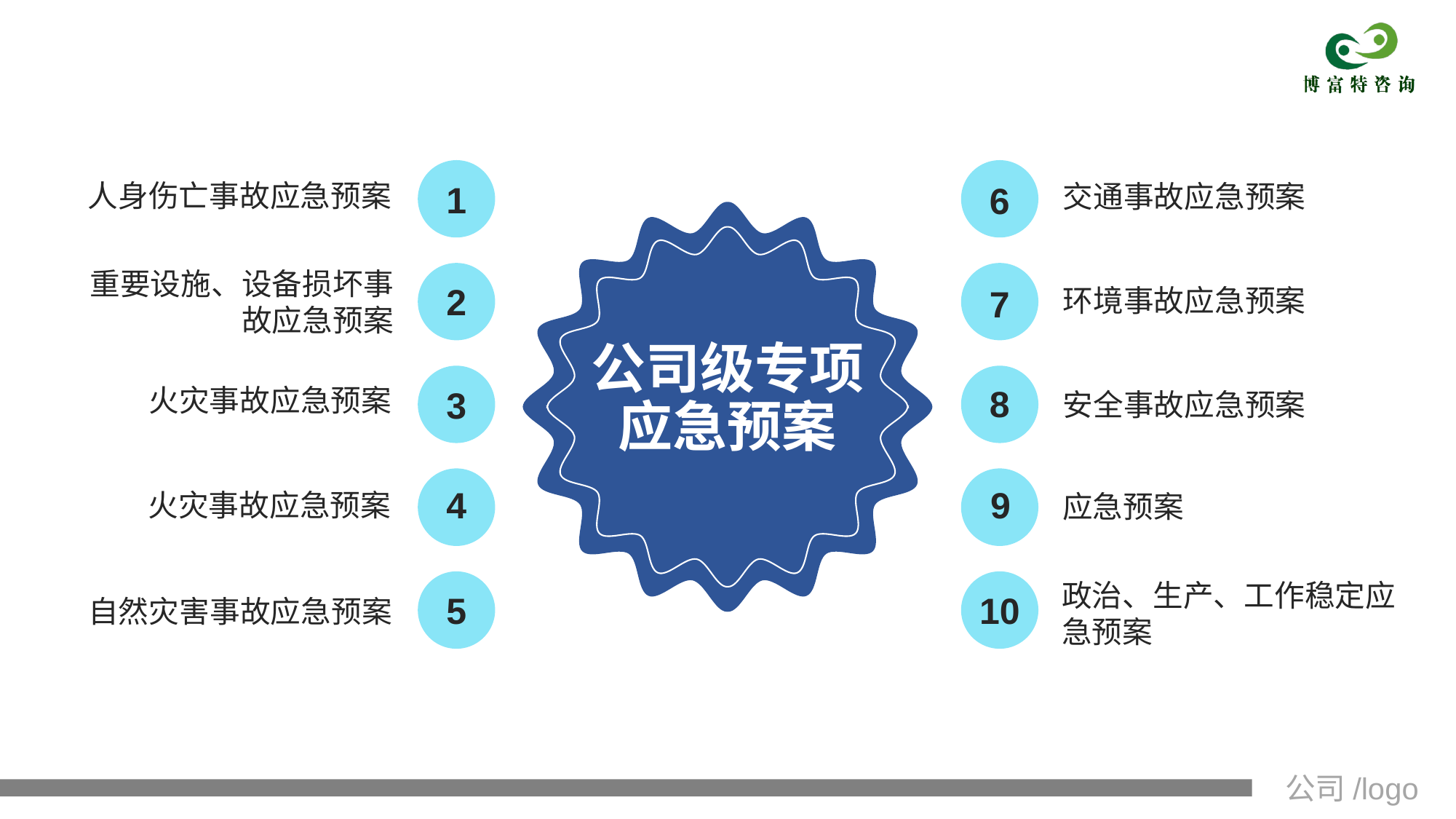

人身伤亡事故应急预案
1
交通事故应急预案
6

重要设施、设备损坏事故应急预案

2
7
环境事故应急预案
# 公司级专项应急预案

火灾事故应急预案
8
3
安全事故应急预案

4
9
火灾事故应急预案
应急预案

政治、生产、工作稳定应急预案
5
10
自然灾害事故应急预案
公司/logo